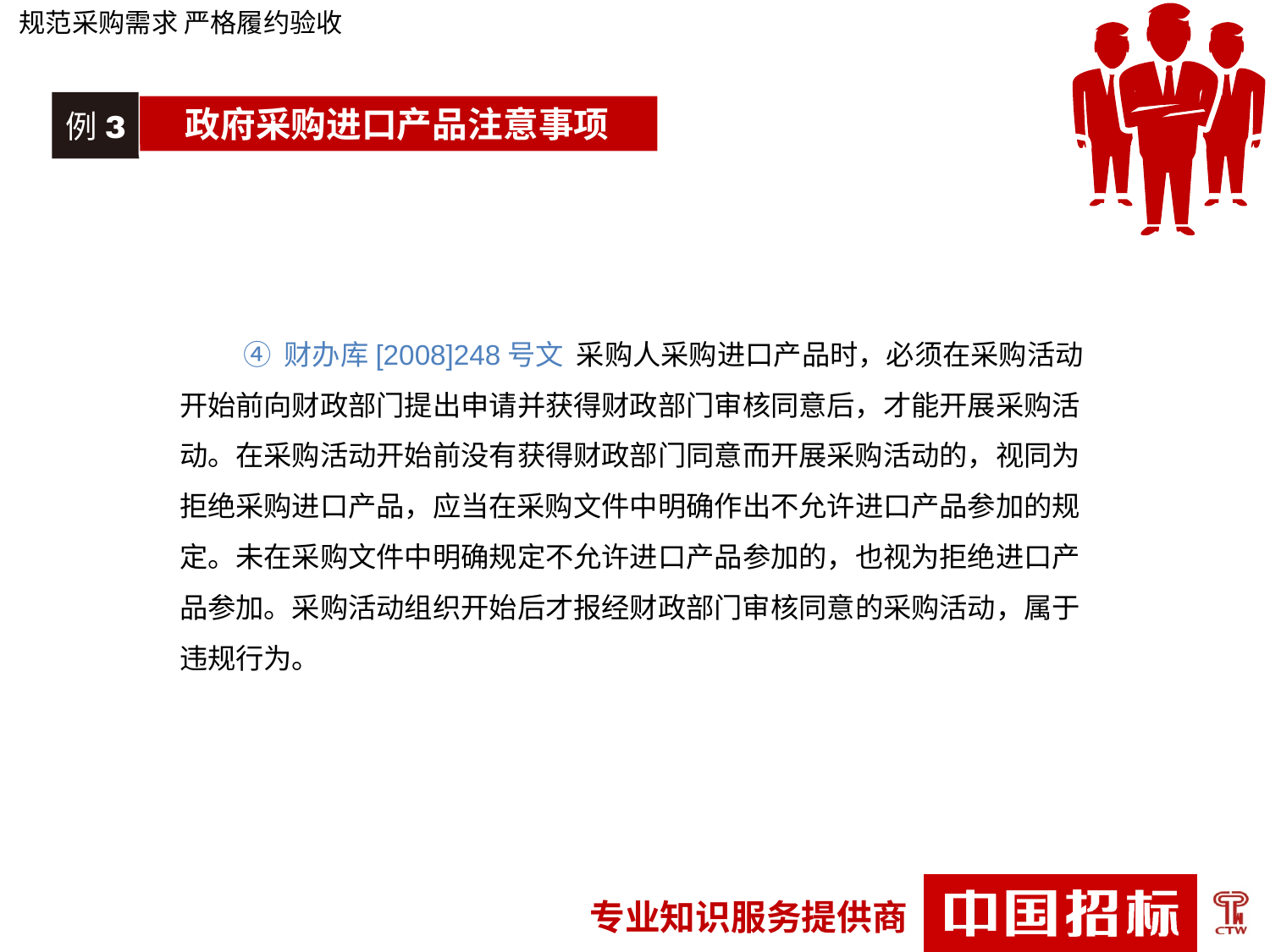

规范采购需求 严格履约验收

例3
政府采购进口产品注意事项
④ 财办库[2008]248号文  采购人采购进口产品时，必须在采购活动开始前向财政部门提出申请并获得财政部门审核同意后，才能开展采购活动。在采购活动开始前没有获得财政部门同意而开展采购活动的，视同为拒绝采购进口产品，应当在采购文件中明确作出不允许进口产品参加的规定。未在采购文件中明确规定不允许进口产品参加的，也视为拒绝进口产品参加。采购活动组织开始后才报经财政部门审核同意的采购活动，属于违规行为。